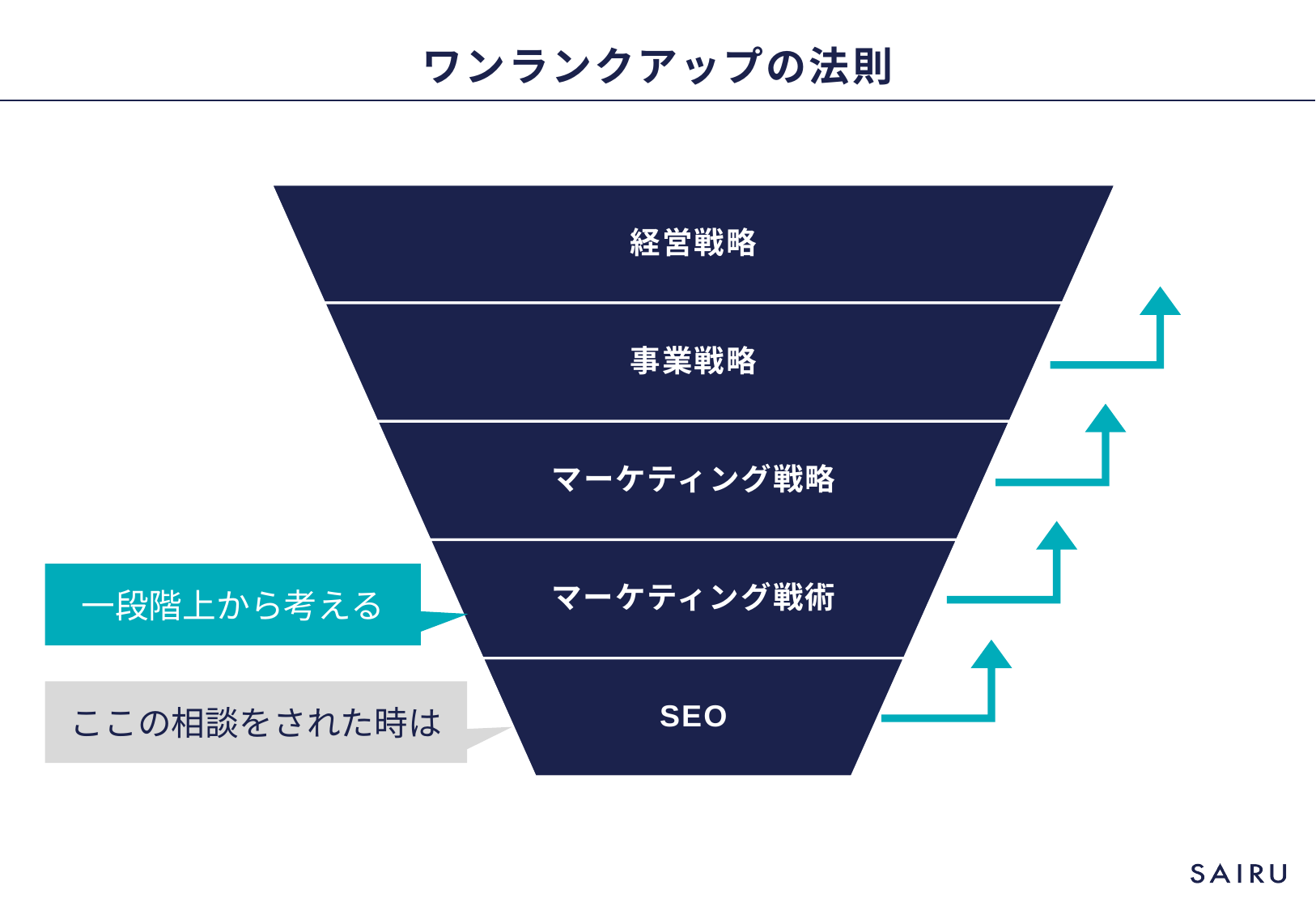

# ワンランクアップの法則
経営戦略
事業戦略
マーケティング戦略
マーケティング戦術
SEO

一段階上から考える

ここの相談をされた時は